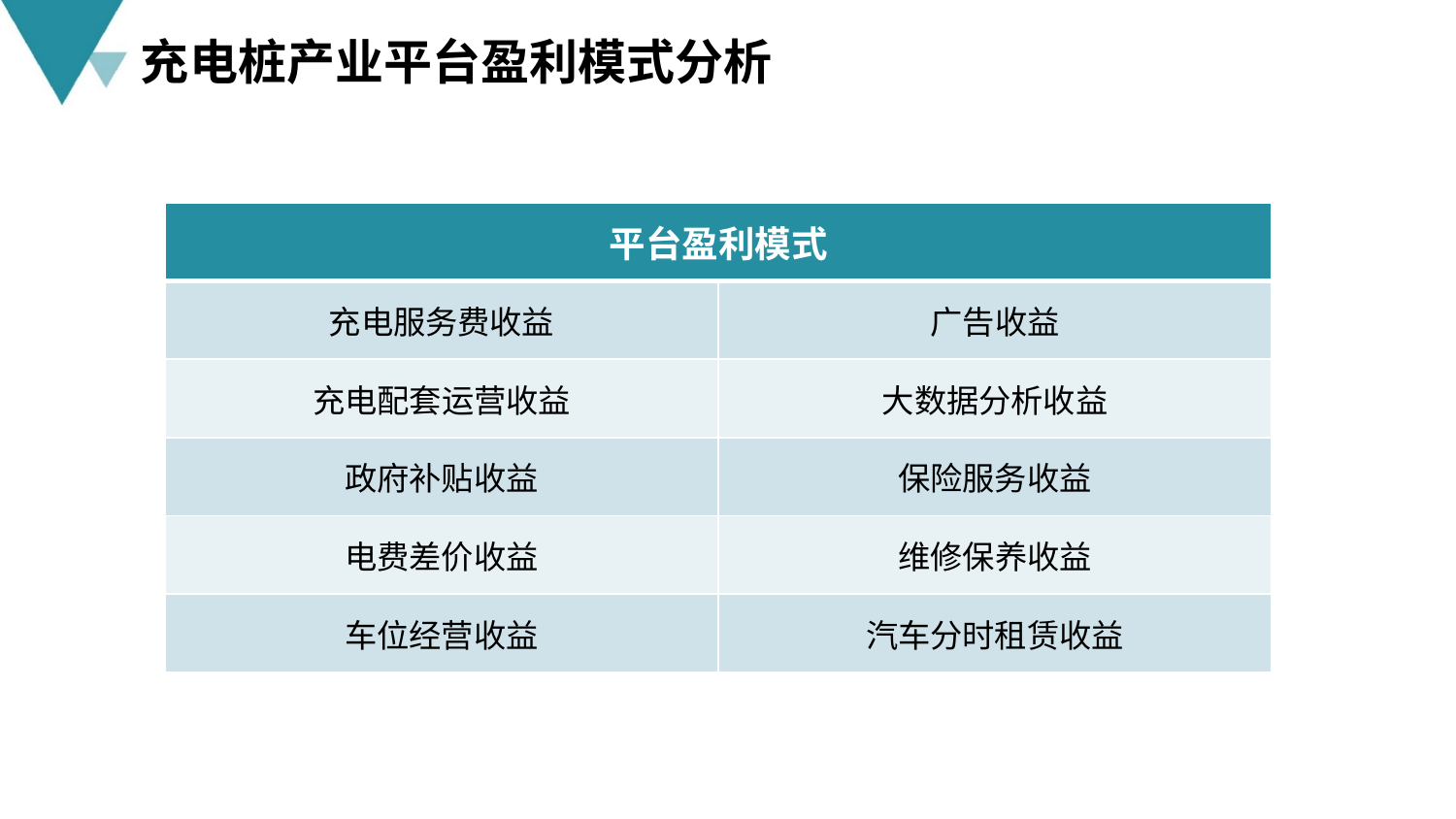

充电桩产业平台盈利模式分析
| 平台盈利模式 |  |
| --- | --- |
| 充电服务费收益 | 广告收益 |
| 充电配套运营收益 | 大数据分析收益 |
| 政府补贴收益 | 保险服务收益 |
| 电费差价收益 | 维修保养收益 |
| 车位经营收益 | 汽车分时租赁收益 |
44